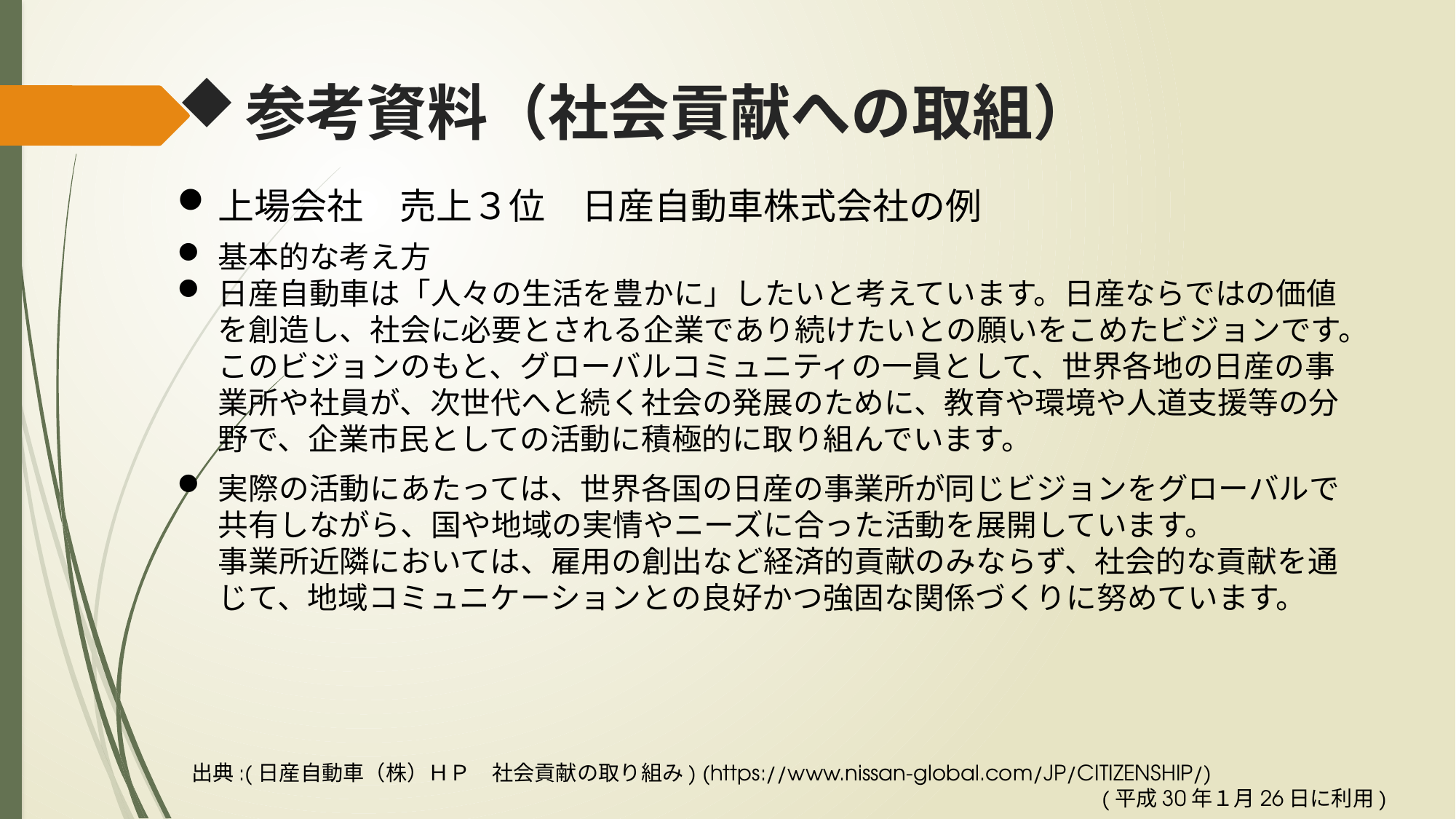

# 参考資料（社会貢献への取組）
上場会社　売上３位　日産自動車株式会社の例
基本的な考え方
日産自動車は「人々の生活を豊かに」したいと考えています。日産ならではの価値を創造し、社会に必要とされる企業であり続けたいとの願いをこめたビジョンです。このビジョンのもと、グローバルコミュニティの一員として、世界各地の日産の事業所や社員が、次世代へと続く社会の発展のために、教育や環境や人道支援等の分野で、企業市民としての活動に積極的に取り組んでいます。
実際の活動にあたっては、世界各国の日産の事業所が同じビジョンをグローバルで共有しながら、国や地域の実情やニーズに合った活動を展開しています。　　　　事業所近隣においては、雇用の創出など経済的貢献のみならず、社会的な貢献を通じて、地域コミュニケーションとの良好かつ強固な関係づくりに努めています。
  出典:(日産自動車（株）ＨＰ　社会貢献の取り組み) (https://www.nissan-global.com/JP/CITIZENSHIP/)
　　　　　　　　　　　　　　　　　　　　　　　　　　　　　　　　　　　　　　　　　　　 (平成30年１月26日に利用)